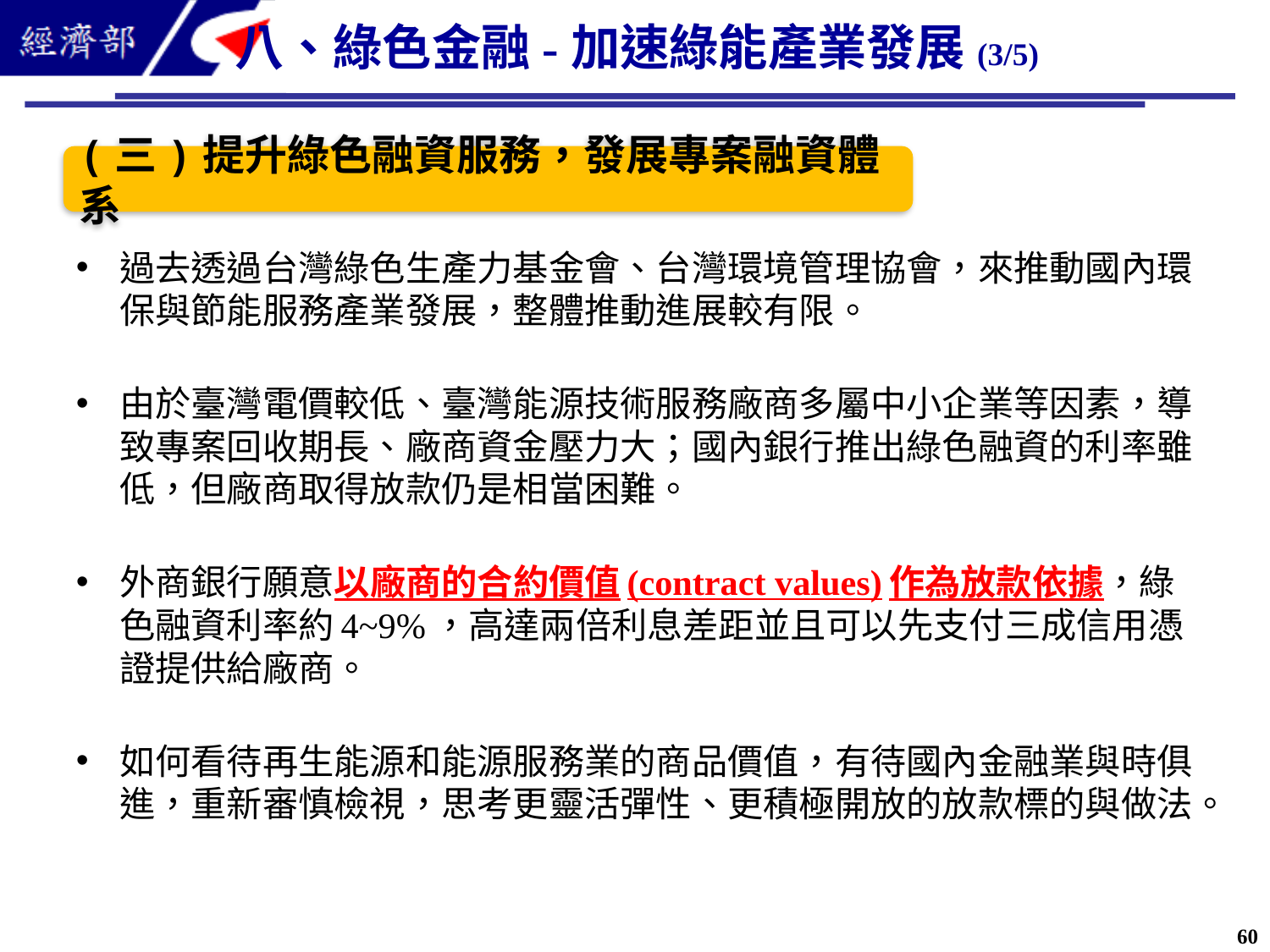

八、綠色金融-加速綠能產業發展(3/5)

過去透過台灣綠色生產力基金會、台灣環境管理協會，來推動國內環保與節能服務產業發展，整體推動進展較有限。
由於臺灣電價較低、臺灣能源技術服務廠商多屬中小企業等因素，導致專案回收期長、廠商資金壓力大；國內銀行推出綠色融資的利率雖低，但廠商取得放款仍是相當困難。
外商銀行願意以廠商的合約價值(contract values)作為放款依據，綠色融資利率約4~9%，高達兩倍利息差距並且可以先支付三成信用憑證提供給廠商。
如何看待再生能源和能源服務業的商品價值，有待國內金融業與時俱進，重新審慎檢視，思考更靈活彈性、更積極開放的放款標的與做法。
(三)提升綠色融資服務，發展專案融資體系
60